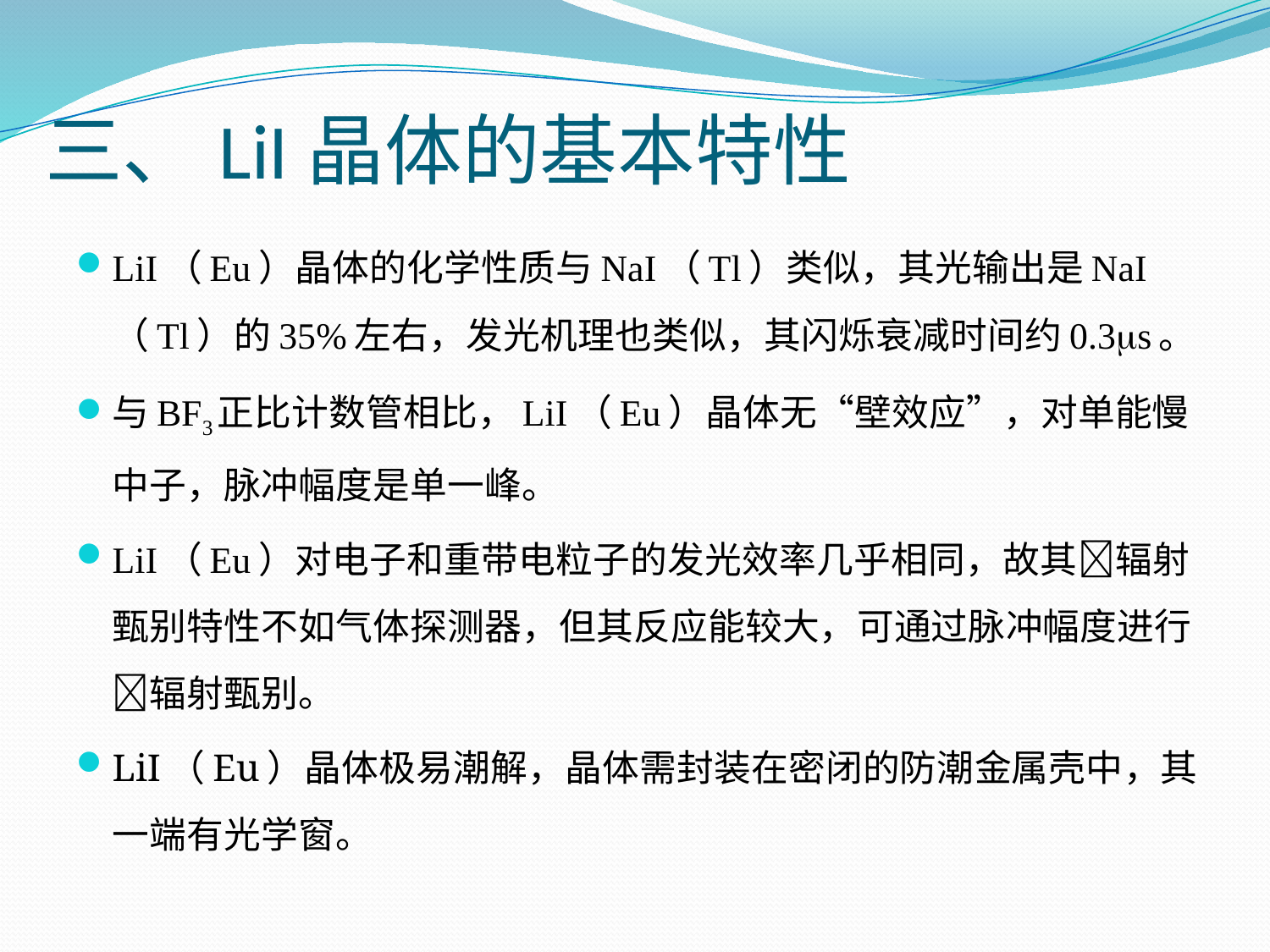

# 三、LiI晶体的基本特性
LiI（Eu）晶体的化学性质与NaI（Tl）类似，其光输出是NaI（Tl）的35%左右，发光机理也类似，其闪烁衰减时间约0.3μs。
与BF3正比计数管相比，LiI（Eu）晶体无“壁效应”，对单能慢中子，脉冲幅度是单一峰。
LiI（Eu）对电子和重带电粒子的发光效率几乎相同，故其γ辐射甄别特性不如气体探测器，但其反应能较大，可通过脉冲幅度进行γ辐射甄别。
LiI（Eu）晶体极易潮解，晶体需封装在密闭的防潮金属壳中，其一端有光学窗。